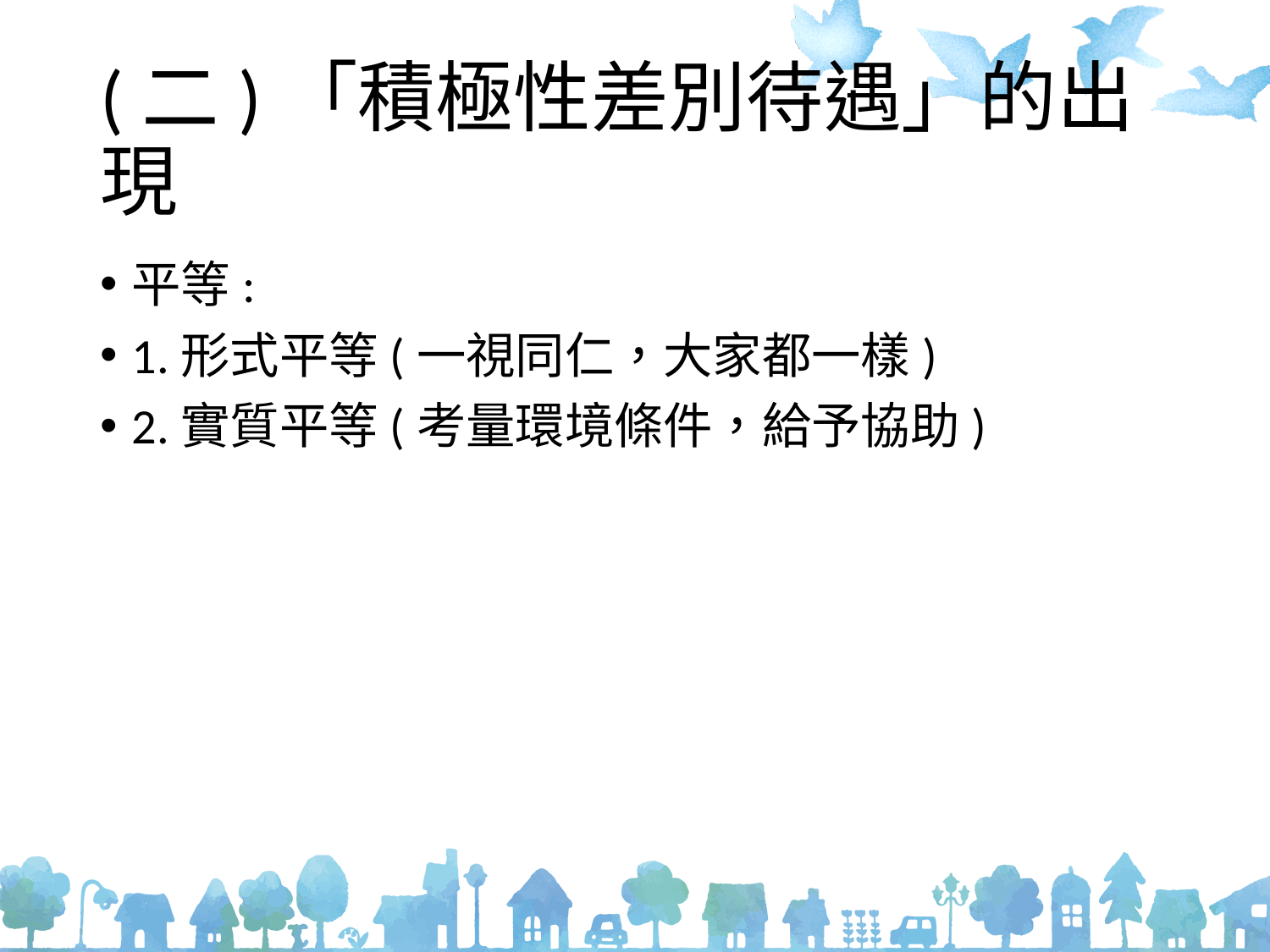

# (二)「積極性差別待遇」的出現
平等:
1.形式平等(一視同仁，大家都一樣)
2.實質平等(考量環境條件，給予協助)